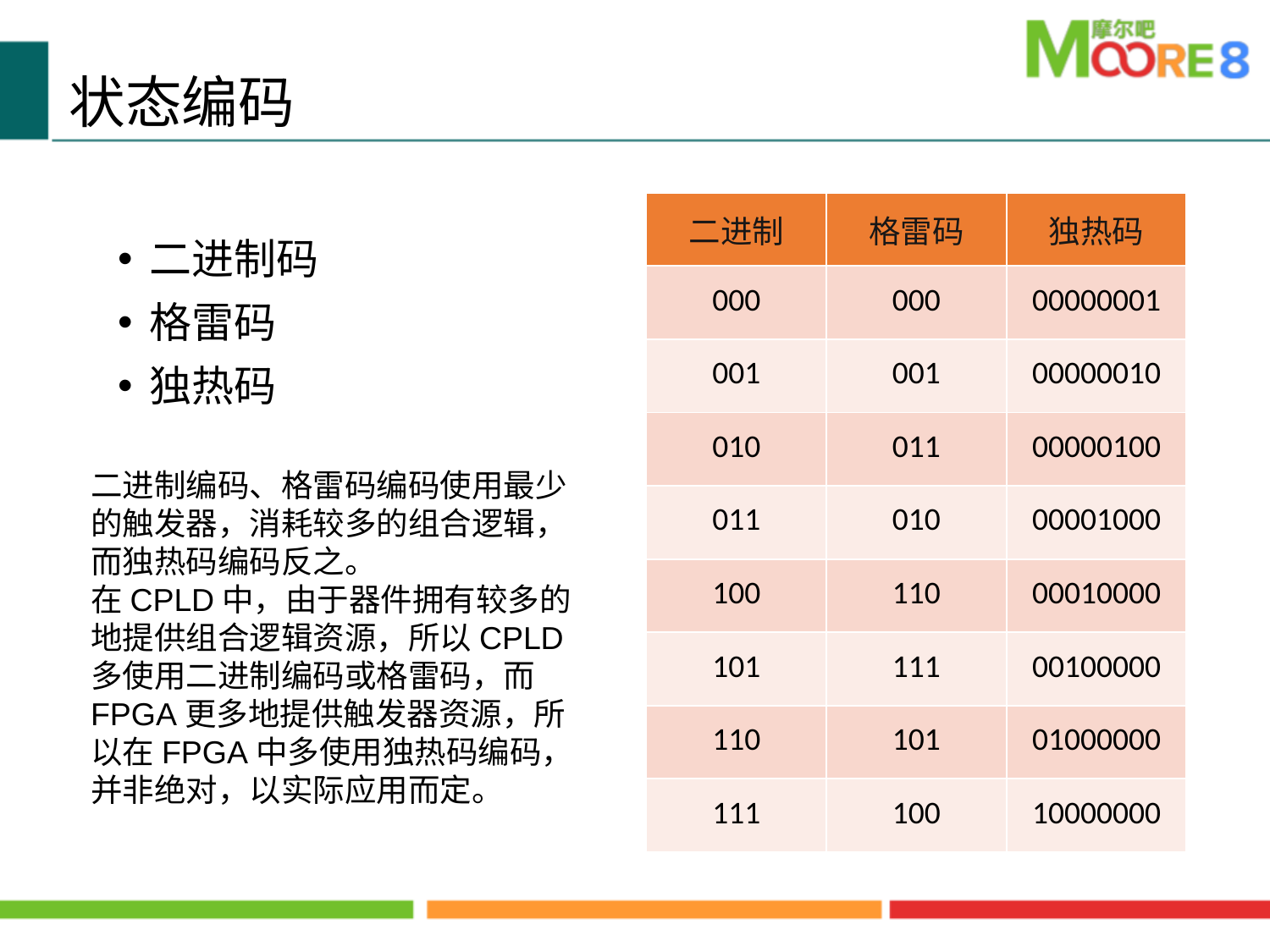

状态编码
| 二进制 | 格雷码 | 独热码 |
| --- | --- | --- |
| 000 | 000 | 00000001 |
| 001 | 001 | 00000010 |
| 010 | 011 | 00000100 |
| 011 | 010 | 00001000 |
| 100 | 110 | 00010000 |
| 101 | 111 | 00100000 |
| 110 | 101 | 01000000 |
| 111 | 100 | 10000000 |
二进制码
格雷码
独热码
二进制编码、格雷码编码使用最少的触发器，消耗较多的组合逻辑，而独热码编码反之。
在CPLD中，由于器件拥有较多的地提供组合逻辑资源，所以CPLD多使用二进制编码或格雷码，而FPGA更多地提供触发器资源，所以在FPGA中多使用独热码编码，并非绝对，以实际应用而定。